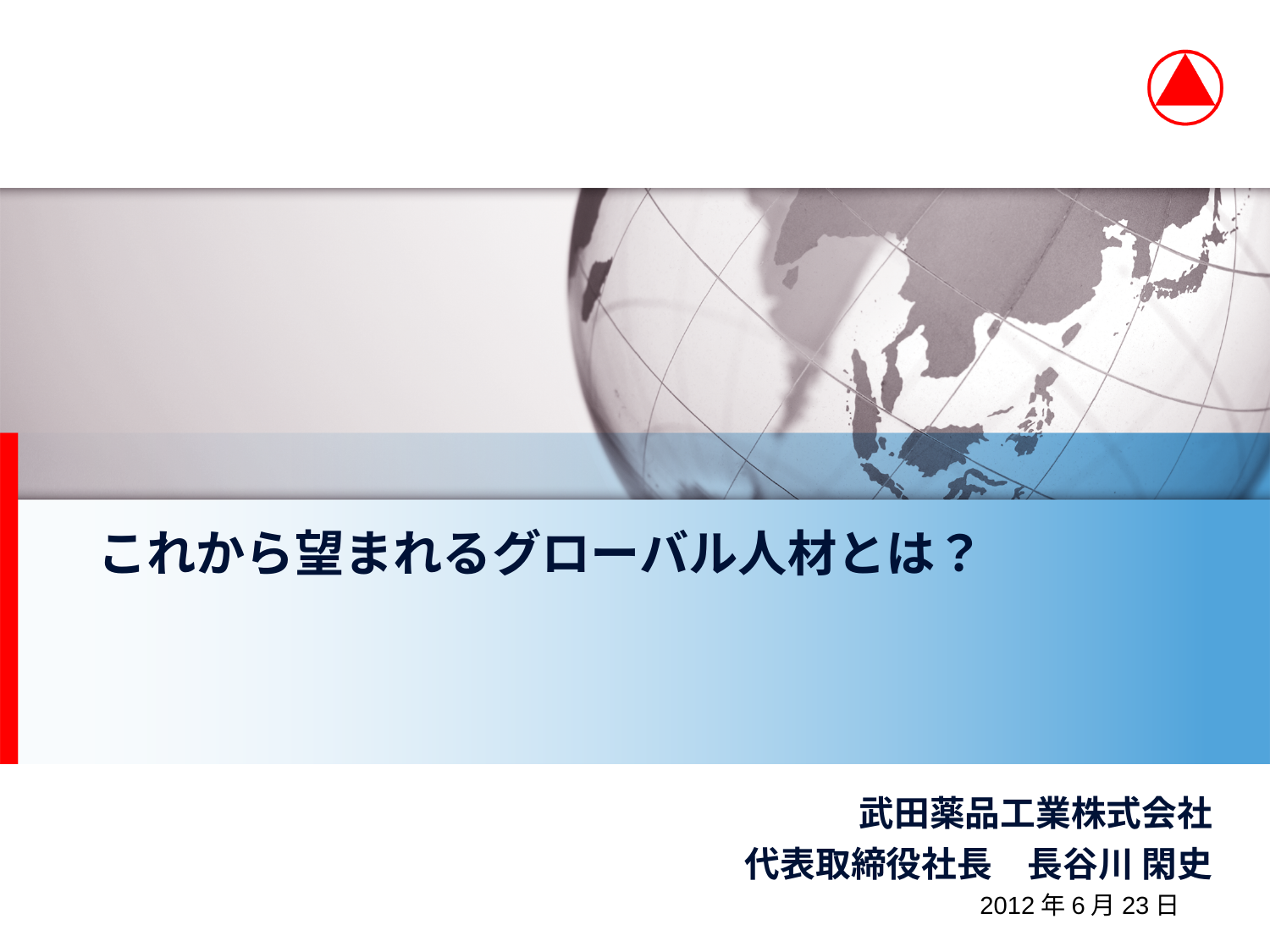

# これから望まれるグローバル人材とは？
武田薬品工業株式会社
代表取締役社長　長谷川 閑史

2012年6月23日